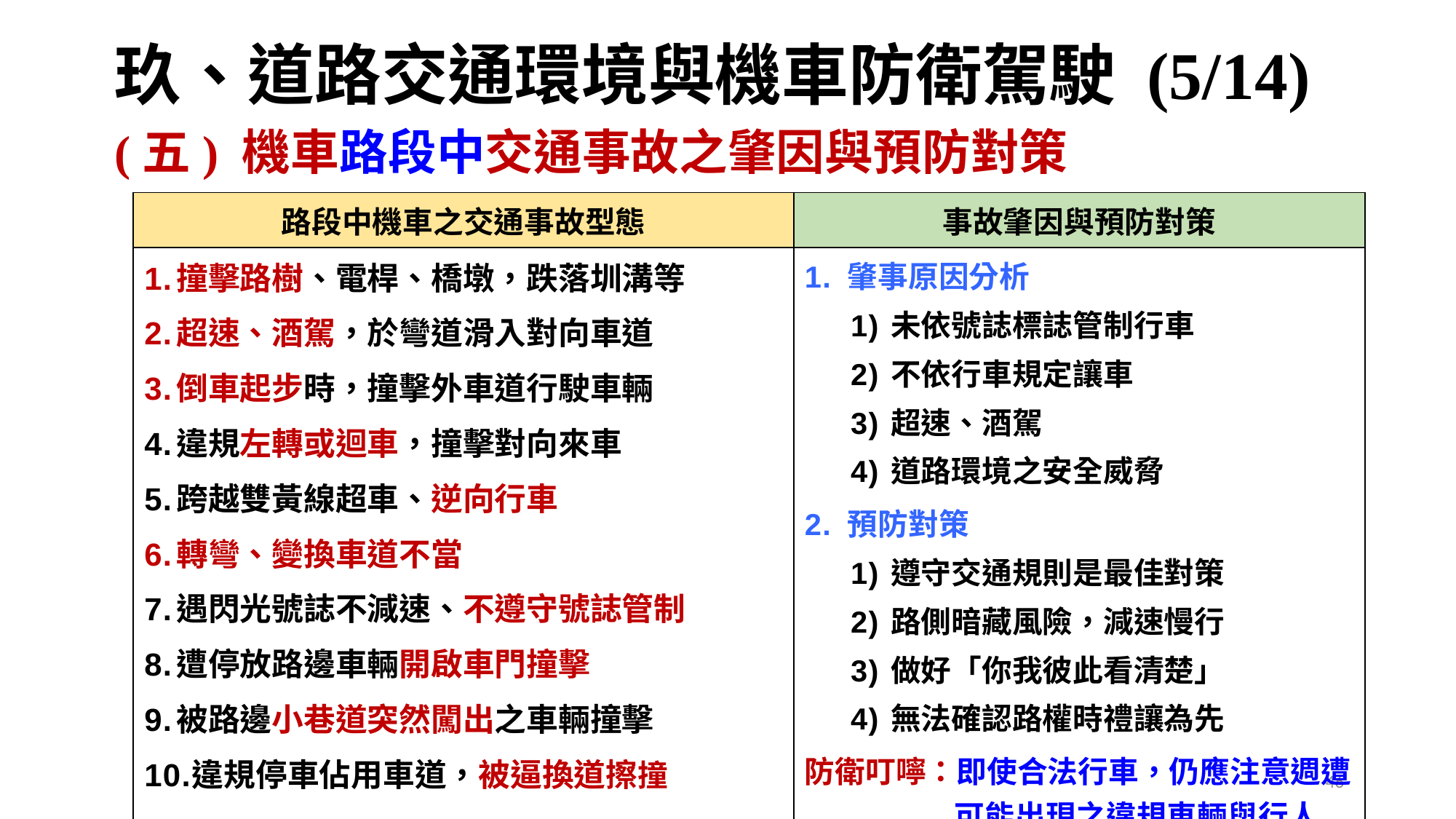

46
# 玖、道路交通環境與機車防衛駕駛 (5/14)
(五) 機車路段中交通事故之肇因與預防對策
| 路段中機車之交通事故型態 | 事故肇因與預防對策 |
| --- | --- |
| 撞擊路樹、電桿、橋墩，跌落圳溝等 超速、酒駕，於彎道滑入對向車道 倒車起步時，撞擊外車道行駛車輛 違規左轉或迴車，撞擊對向來車 跨越雙黃線超車、逆向行車 轉彎、變換車道不當 遇閃光號誌不減速、不遵守號誌管制 遭停放路邊車輛開啟車門撞擊 被路邊小巷道突然闖出之車輛撞擊 違規停車佔用車道，被逼換道擦撞 | 肇事原因分析 未依號誌標誌管制行車 不依行車規定讓車 超速、酒駕 道路環境之安全威脅 預防對策 遵守交通規則是最佳對策 路側暗藏風險，減速慢行 做好「你我彼此看清楚」 無法確認路權時禮讓為先 防衛叮嚀：即使合法行車，仍應注意週遭可能出現之違規車輛與行人 |